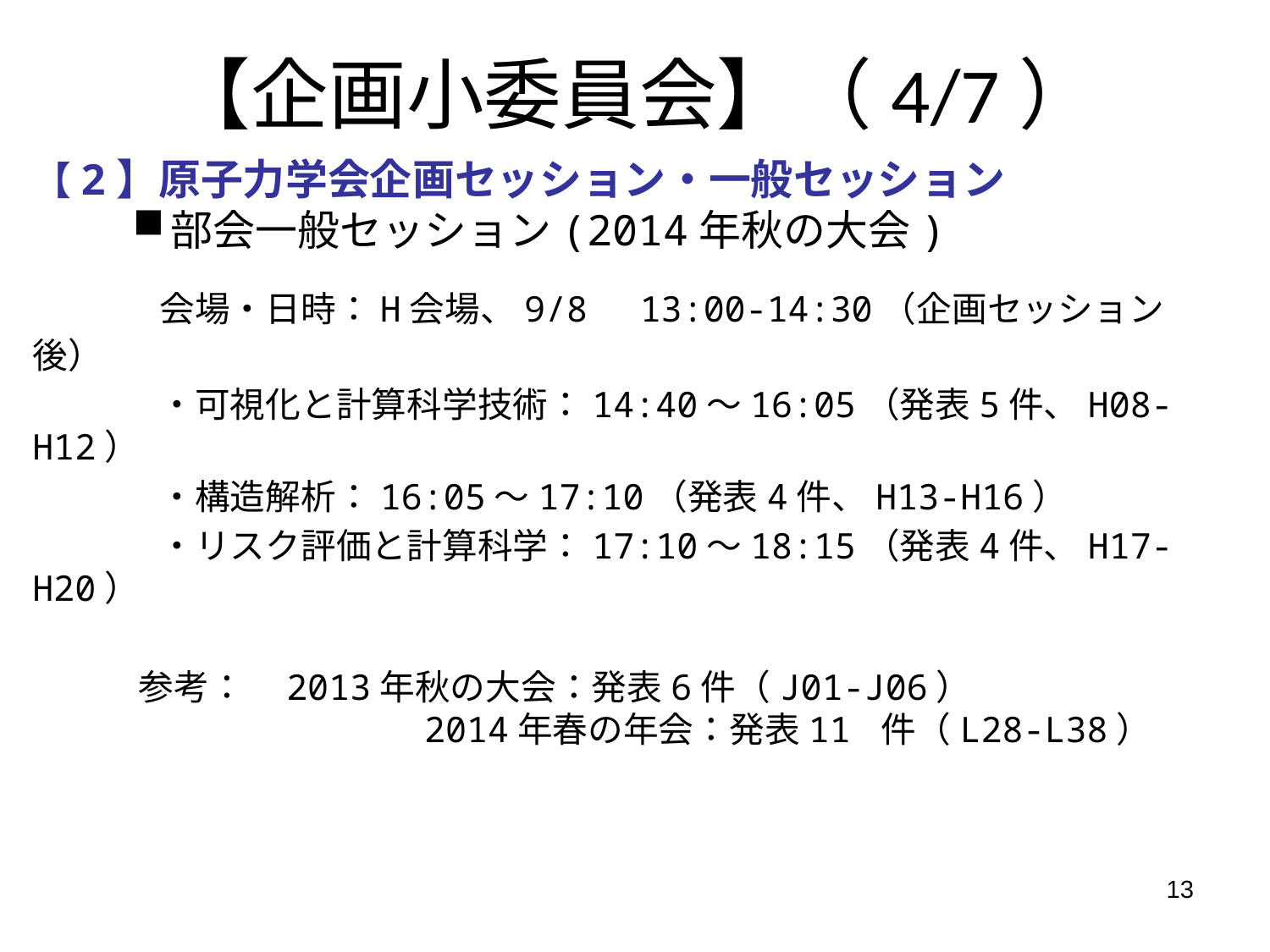

【企画小委員会】（4/7）
【2】原子力学会企画セッション・一般セッション
部会一般セッション(2014年秋の大会)
　	会場・日時：H会場、9/8　13:00-14:30（企画セッション後）
	・可視化と計算科学技術：14:40～16:05（発表5件、H08-H12）
	・構造解析：16:05～17:10（発表4件、H13-H16）
	・リスク評価と計算科学：17:10～18:15（発表4件、H17-H20）

　　　参考：	2013年秋の大会：発表6件（J01-J06）
		　	2014年春の年会：発表11 件（L28-L38）
13